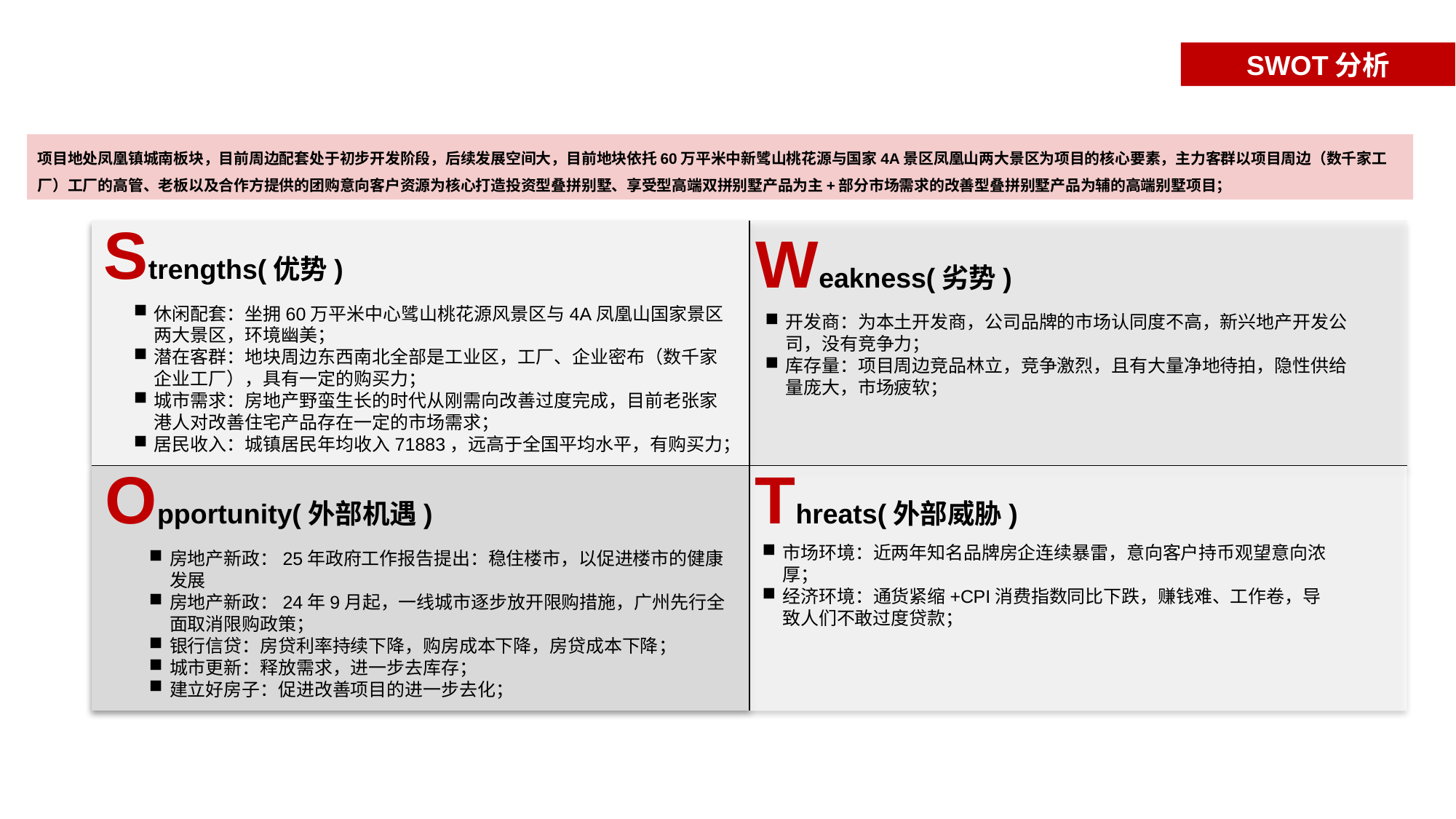

SWOT分析
项目地处凤凰镇城南板块，目前周边配套处于初步开发阶段，后续发展空间大，目前地块依托60万平米中新骘山桃花源与国家4A景区凤凰山两大景区为项目的核心要素，主力客群以项目周边（数千家工厂）工厂的高管、老板以及合作方提供的团购意向客户资源为核心打造投资型叠拼别墅、享受型高端双拼别墅产品为主+部分市场需求的改善型叠拼别墅产品为辅的高端别墅项目；
Strengths(优势)
Weakness(劣势)
|  |  |
| --- | --- |
|  |  |
休闲配套：坐拥60万平米中心骘山桃花源风景区与4A凤凰山国家景区两大景区，环境幽美；
潜在客群：地块周边东西南北全部是工业区，工厂、企业密布（数千家企业工厂），具有一定的购买力；
城市需求：房地产野蛮生长的时代从刚需向改善过度完成，目前老张家港人对改善住宅产品存在一定的市场需求；
居民收入：城镇居民年均收入71883，远高于全国平均水平，有购买力；

开发商：为本土开发商，公司品牌的市场认同度不高，新兴地产开发公司，没有竞争力；
库存量：项目周边竞品林立，竞争激烈，且有大量净地待拍，隐性供给量庞大，市场疲软；
Opportunity(外部机遇)
Threats(外部威胁)
市场环境：近两年知名品牌房企连续暴雷，意向客户持币观望意向浓厚；
经济环境：通货紧缩+CPI消费指数同比下跌，赚钱难、工作卷，导致人们不敢过度贷款；

房地产新政：25年政府工作报告提出：稳住楼市，以促进楼市的健康发展
房地产新政：24年9月起，一线城市逐步放开限购措施，广州先行全面取消限购政策；
银行信贷：房贷利率持续下降，购房成本下降，房贷成本下降；
城市更新：释放需求，进一步去库存；
建立好房子：促进改善项目的进一步去化；